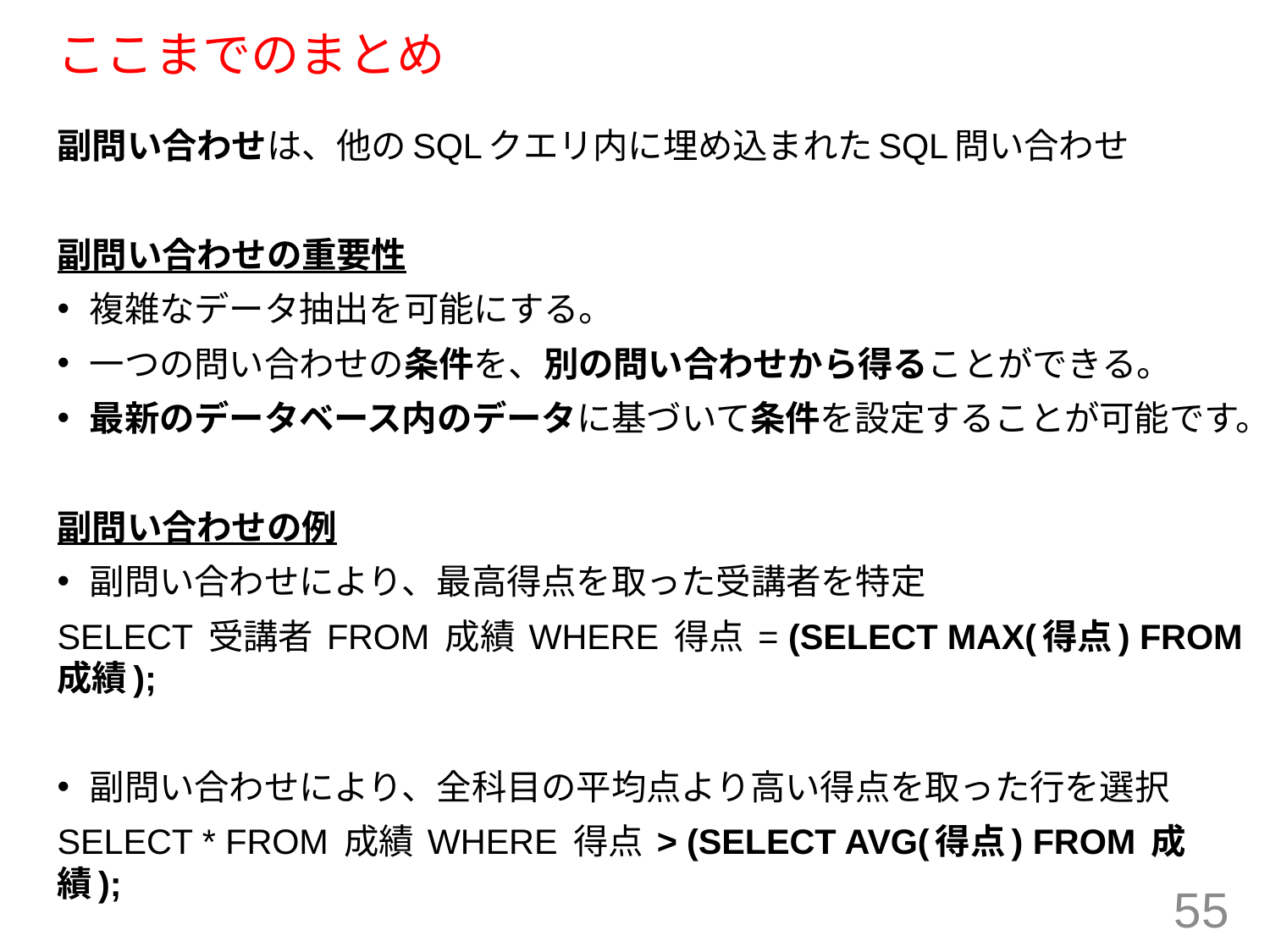

# ここまでのまとめ
副問い合わせは、他のSQLクエリ内に埋め込まれたSQL問い合わせ

副問い合わせの重要性
複雑なデータ抽出を可能にする。
一つの問い合わせの条件を、別の問い合わせから得ることができる。
最新のデータベース内のデータに基づいて条件を設定することが可能です。

副問い合わせの例
副問い合わせにより、最高得点を取った受講者を特定
SELECT 受講者 FROM 成績 WHERE 得点 = (SELECT MAX(得点) FROM 成績);

副問い合わせにより、全科目の平均点より高い得点を取った行を選択
SELECT * FROM 成績 WHERE 得点 > (SELECT AVG(得点) FROM 成績);
55